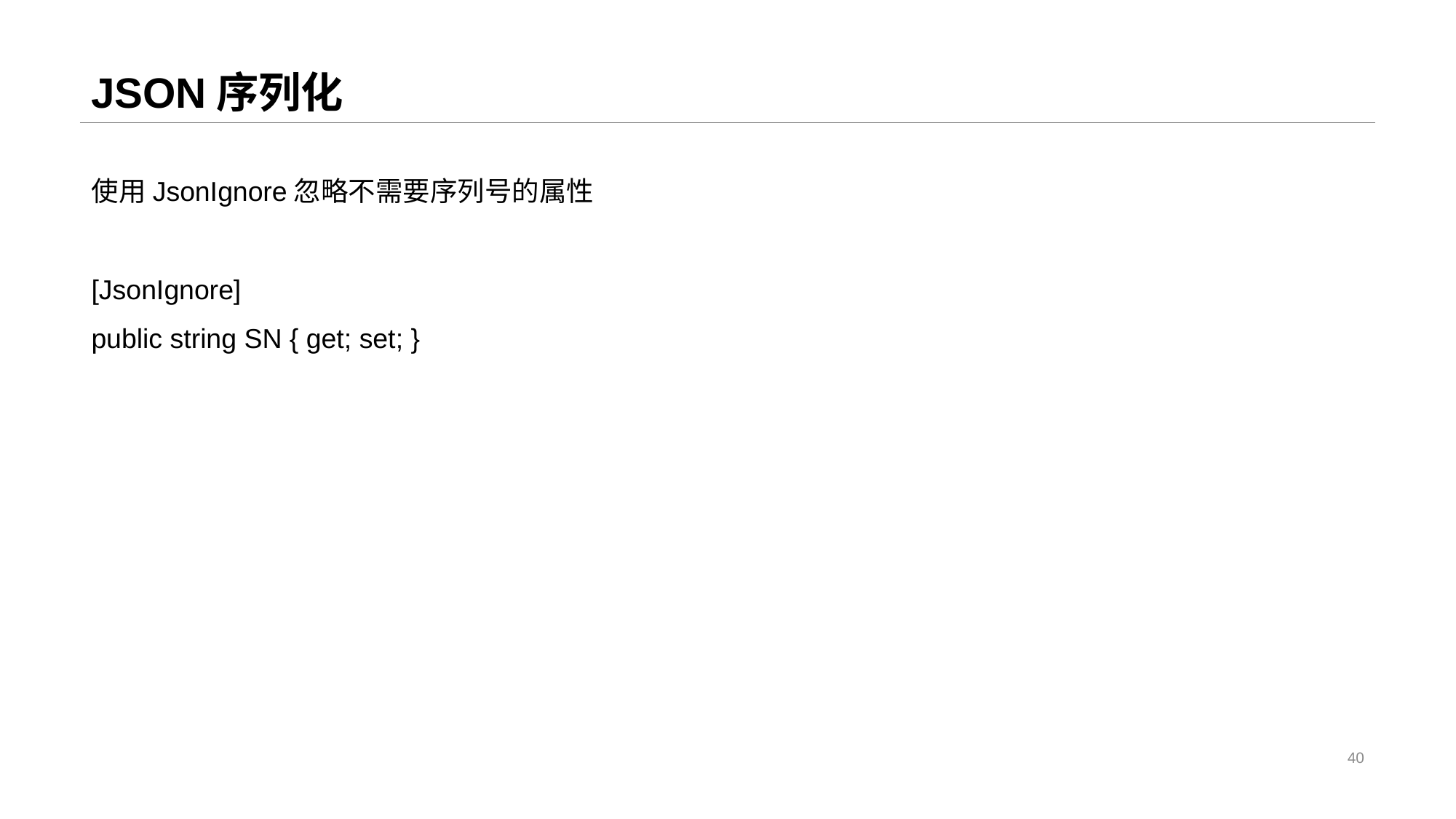

# JSON序列化
使用JsonIgnore忽略不需要序列号的属性

[JsonIgnore]
public string SN { get; set; }
40